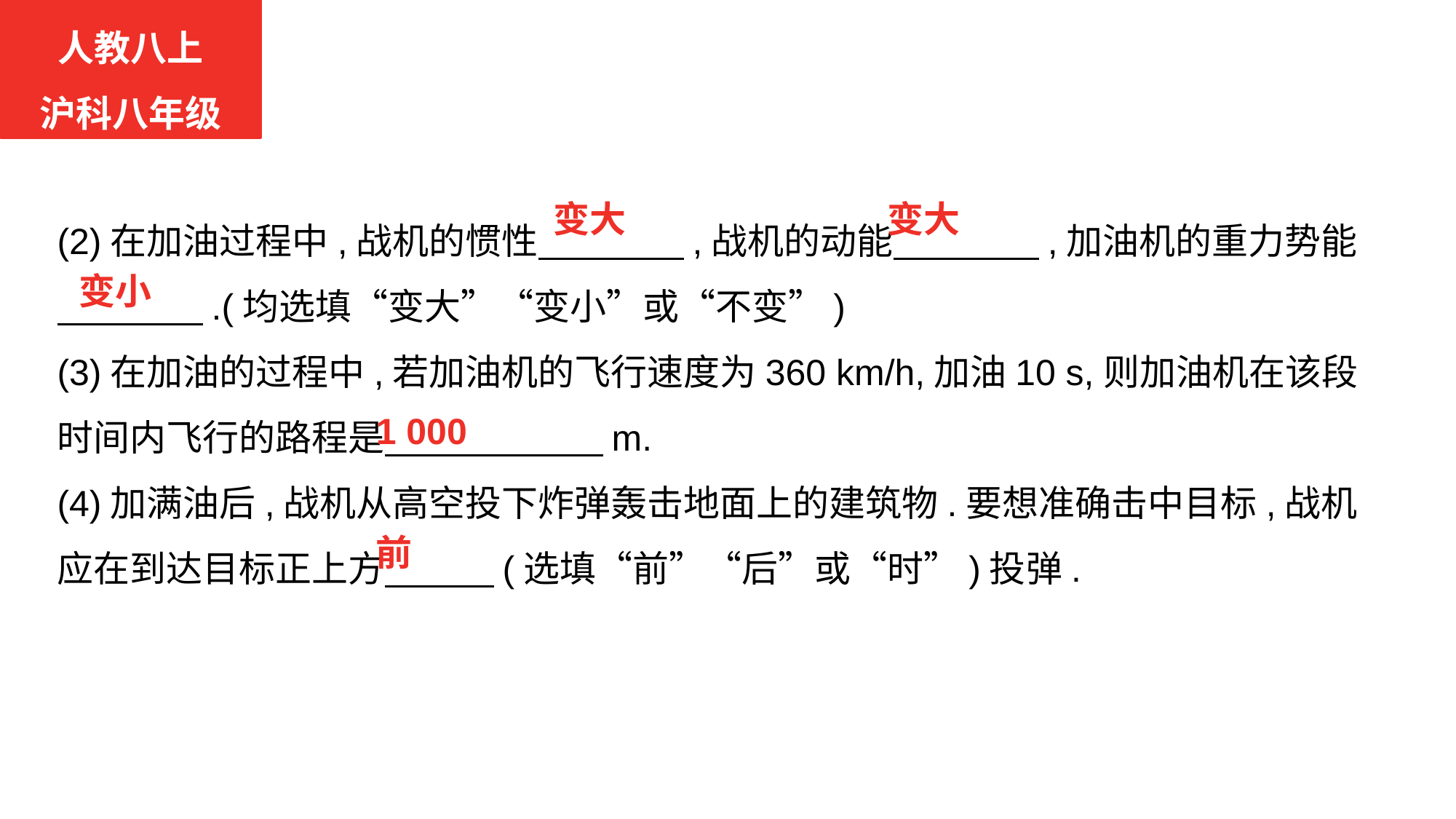

人教八上
沪科八年级
(2)在加油过程中,战机的惯性　　　　,战机的动能　　　　,加油机的重力势能
　　　　.(均选填“变大”“变小”或“不变”)
(3)在加油的过程中,若加油机的飞行速度为360 km/h,加油10 s,则加油机在该段时间内飞行的路程是　　　　　　m.
(4)加满油后,战机从高空投下炸弹轰击地面上的建筑物.要想准确击中目标,战机应在到达目标正上方　　　(选填“前”“后”或“时”)投弹.
变大
变大
变小
1 000
前